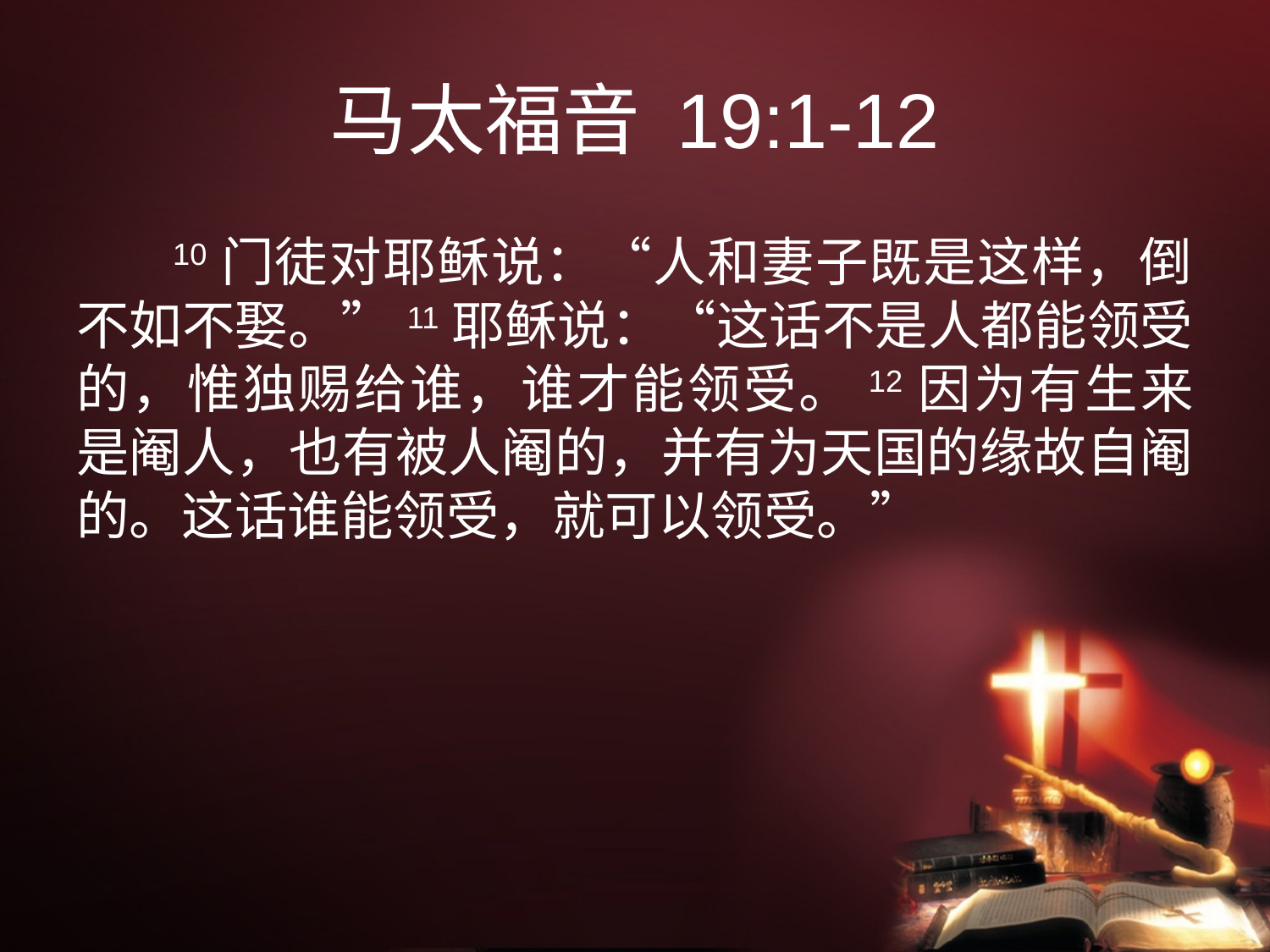

# 马太福音 19:1-12
          10门徒对耶稣说：“人和妻子既是这样，倒不如不娶。”11耶稣说：“这话不是人都能领受的，惟独赐给谁，谁才能领受。12因为有生来是阉人，也有被人阉的，并有为天国的缘故自阉的。这话谁能领受，就可以领受。”